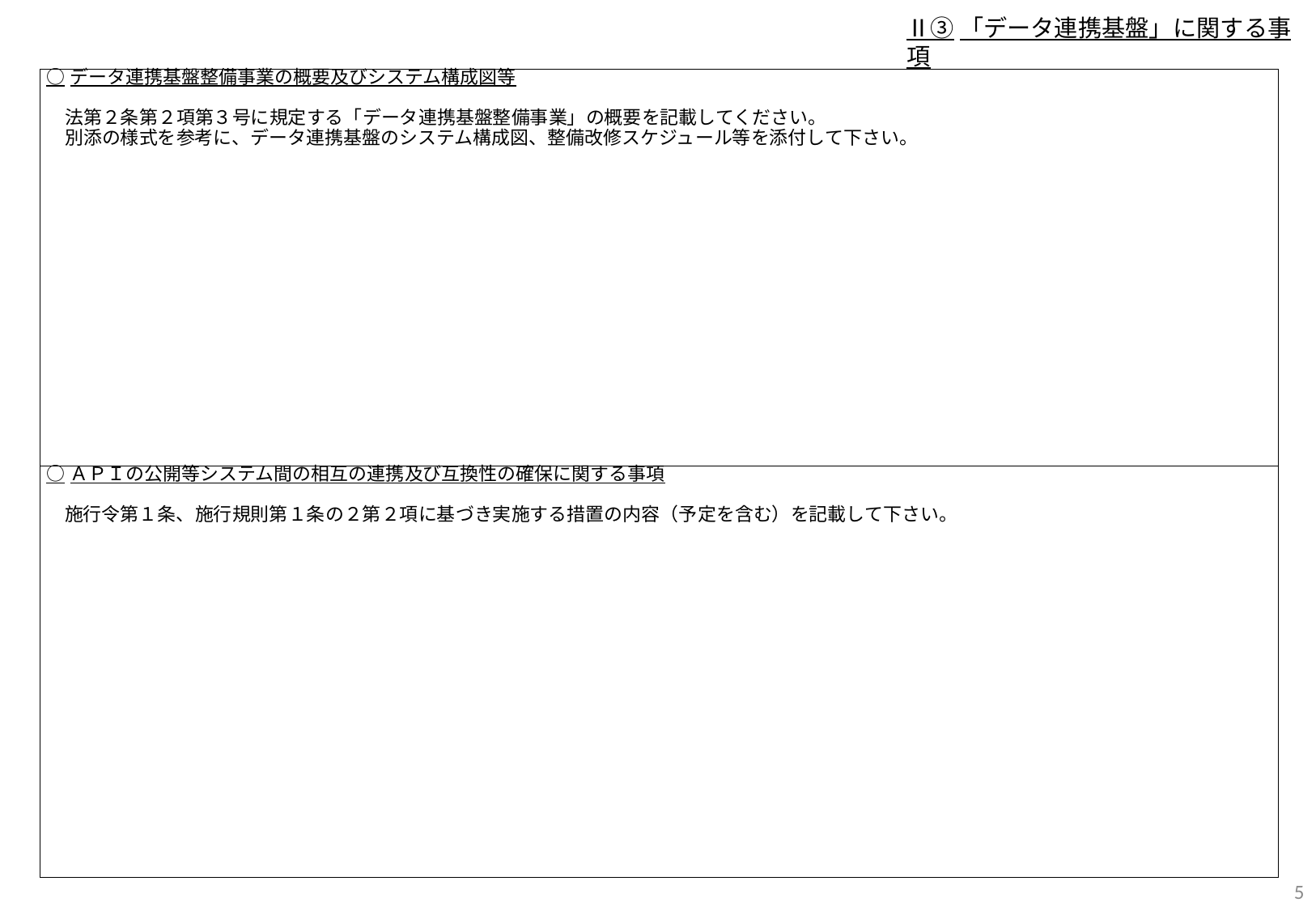

Ⅱ③「データ連携基盤」に関する事項
| ○データ連携基盤整備事業の概要及びシステム構成図等 　法第２条第２項第３号に規定する「データ連携基盤整備事業」の概要を記載してください。 　別添の様式を参考に、データ連携基盤のシステム構成図、整備改修スケジュール等を添付して下さい。 |
| --- |
| ○ＡＰＩの公開等システム間の相互の連携及び互換性の確保に関する事項 　施行令第１条、施行規則第１条の２第２項に基づき実施する措置の内容（予定を含む）を記載して下さい。 |
5